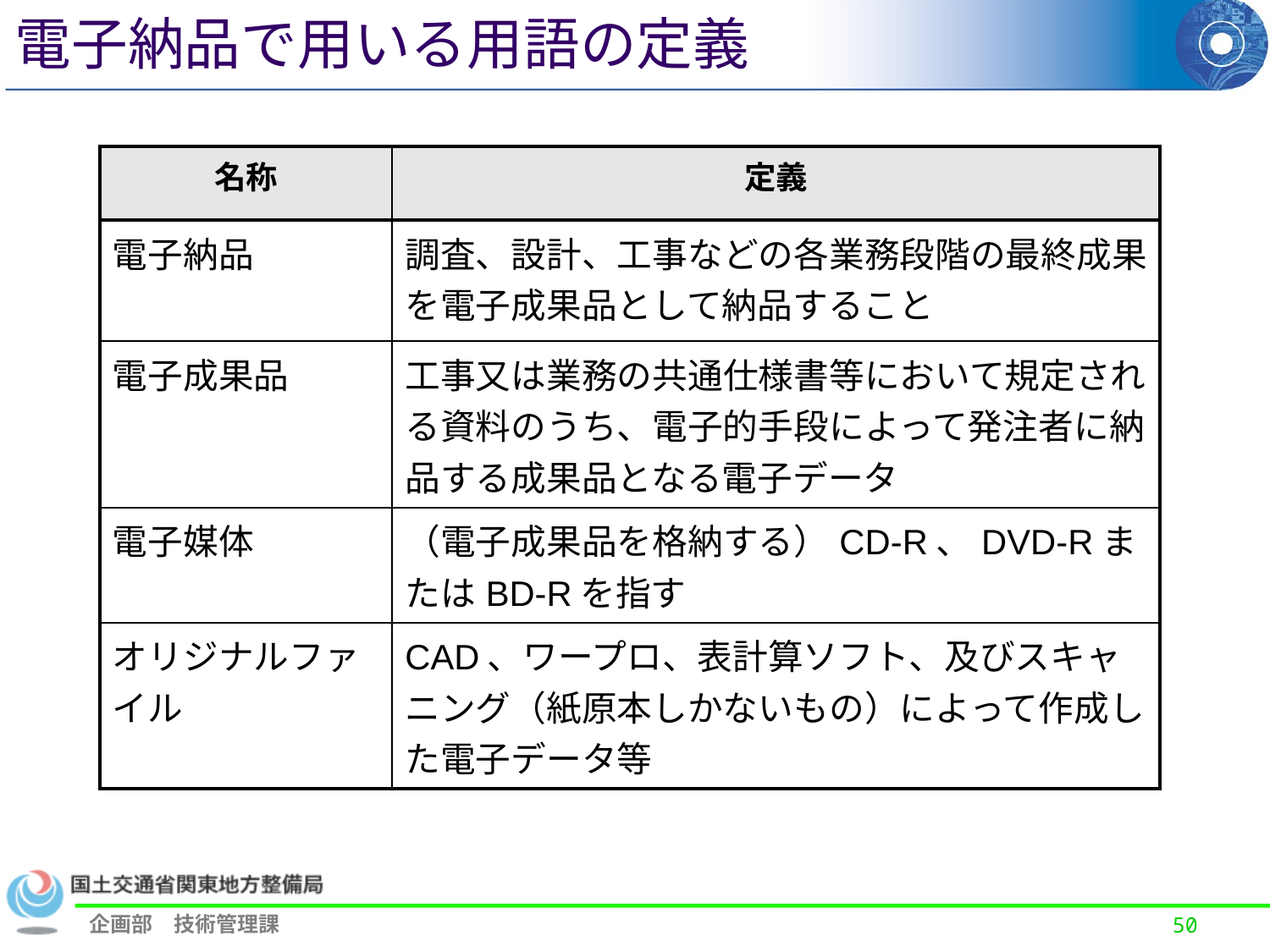

電子納品で用いる用語の定義
| 名称 | 定義 |
| --- | --- |
| 電子納品 | 調査、設計、工事などの各業務段階の最終成果を電子成果品として納品すること |
| 電子成果品 | 工事又は業務の共通仕様書等において規定される資料のうち、電子的手段によって発注者に納品する成果品となる電子データ |
| 電子媒体 | （電子成果品を格納する）CD-R、DVD-RまたはBD-Rを指す |
| オリジナルファイル | CAD、ワープロ、表計算ソフト、及びスキャニング（紙原本しかないもの）によって作成した電子データ等 |